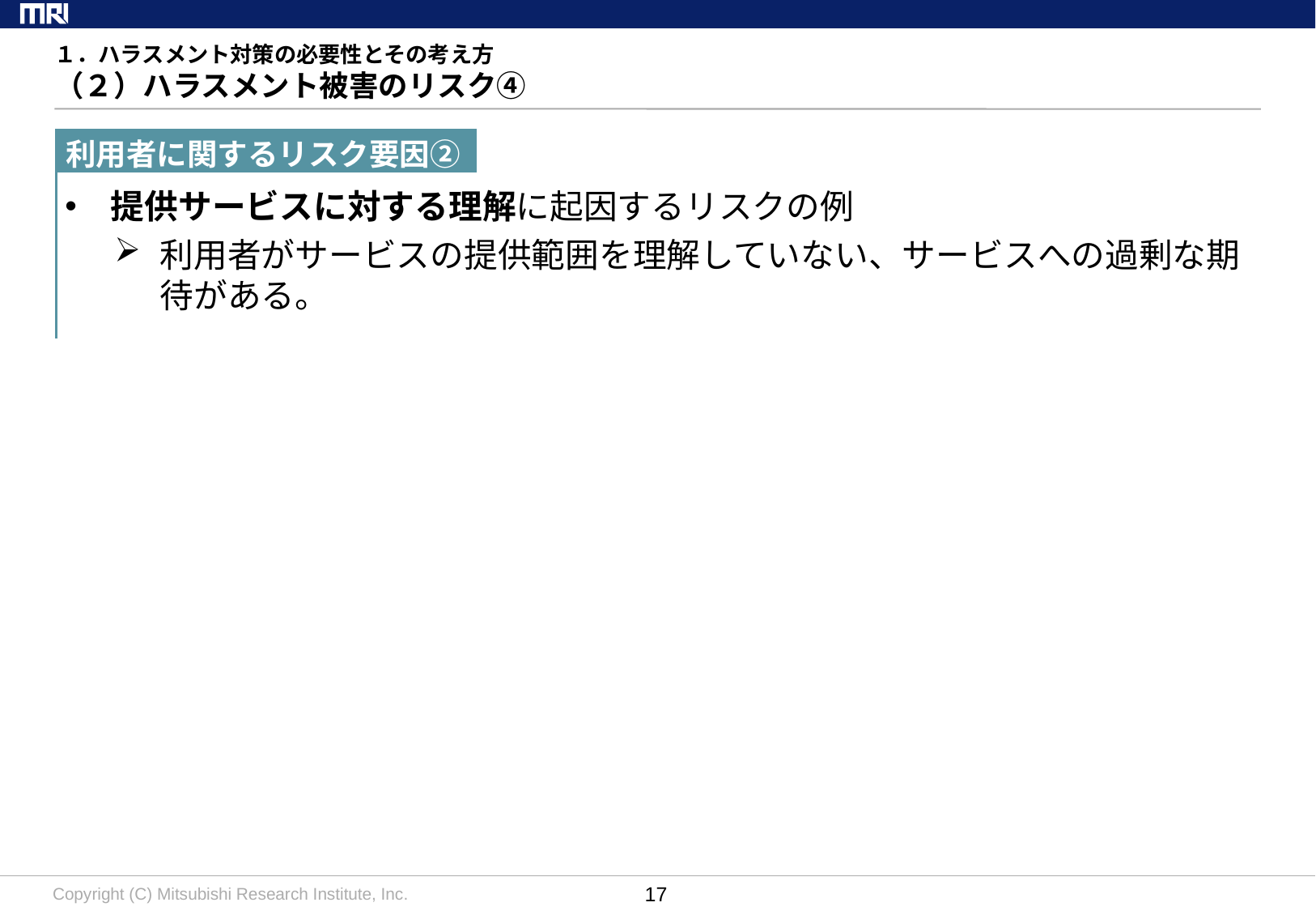

# １．ハラスメント対策の必要性とその考え方 （２）ハラスメント被害のリスク④
利用者に関するリスク要因②
提供サービスに対する理解に起因するリスクの例
利用者がサービスの提供範囲を理解していない、サービスへの過剰な期待がある。